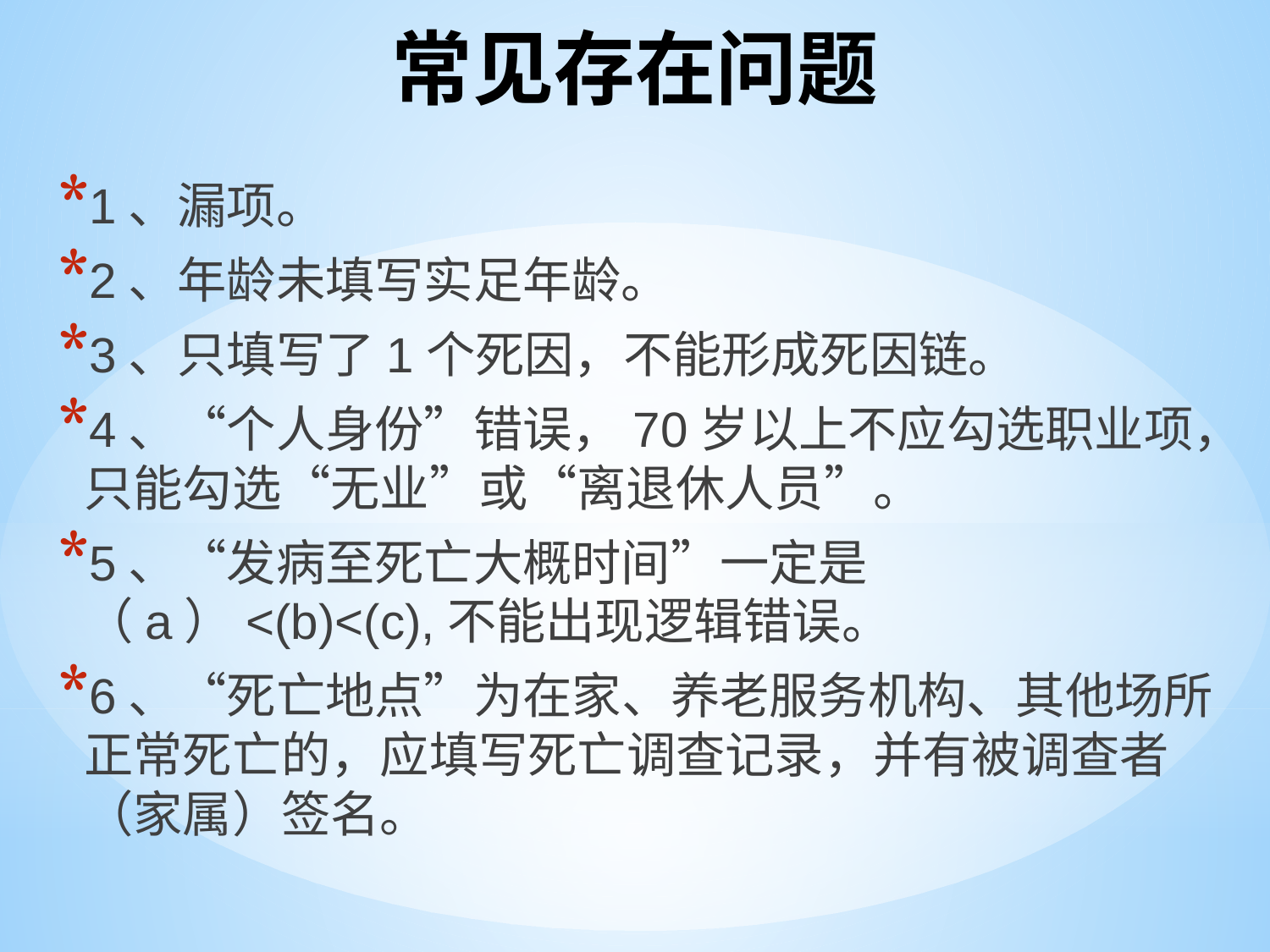

# 常见存在问题
1、漏项。
2、年龄未填写实足年龄。
3、只填写了1个死因，不能形成死因链。
4、“个人身份”错误，70岁以上不应勾选职业项，只能勾选“无业”或“离退休人员”。
5、“发病至死亡大概时间”一定是（a）<(b)<(c),不能出现逻辑错误。
6、“死亡地点”为在家、养老服务机构、其他场所正常死亡的，应填写死亡调查记录，并有被调查者（家属）签名。